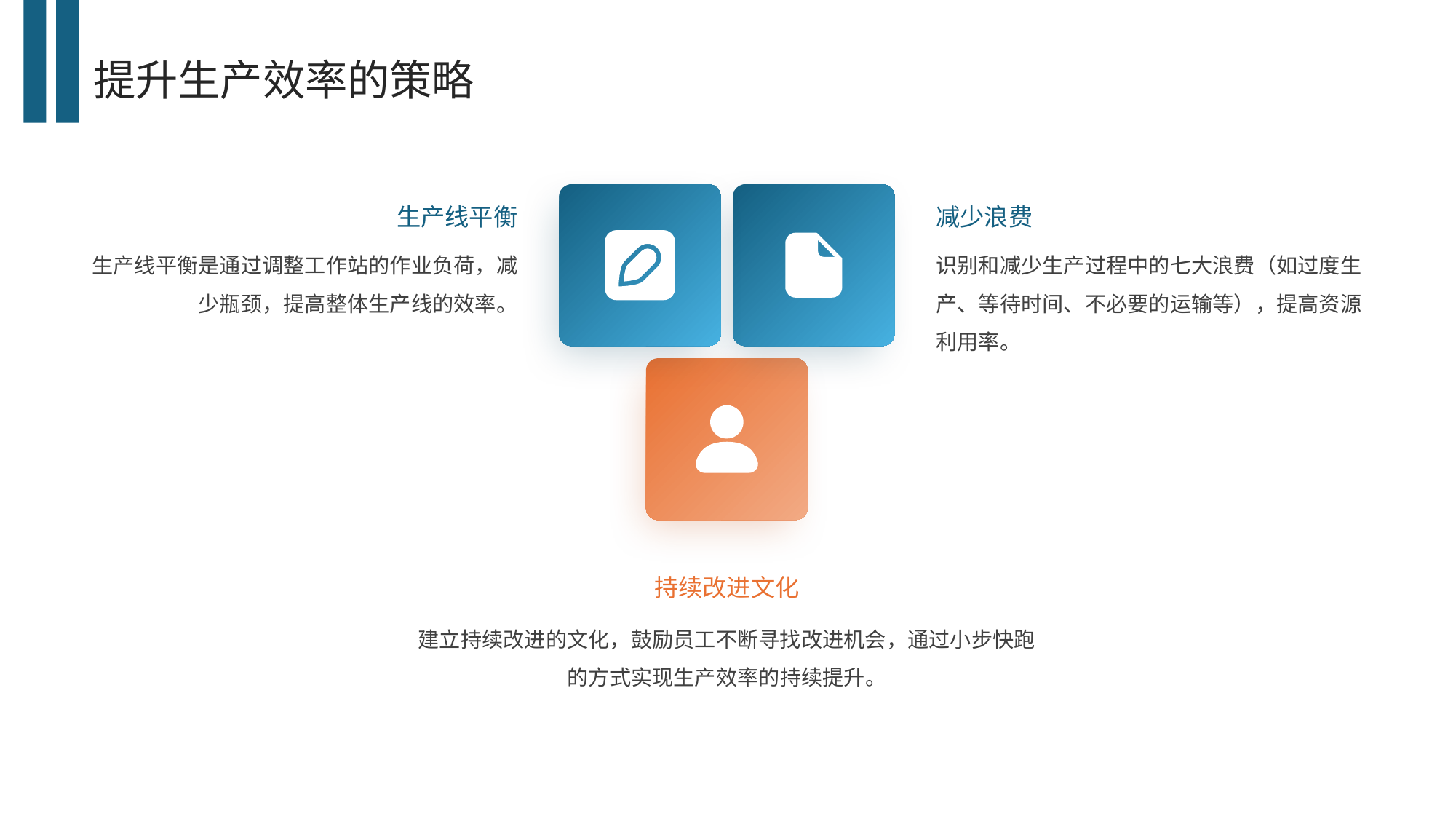

提升生产效率的策略
生产线平衡
减少浪费

生产线平衡是通过调整工作站的作业负荷，减少瓶颈，提高整体生产线的效率。
识别和减少生产过程中的七大浪费（如过度生产、等待时间、不必要的运输等），提高资源利用率。

持续改进文化
建立持续改进的文化，鼓励员工不断寻找改进机会，通过小步快跑的方式实现生产效率的持续提升。